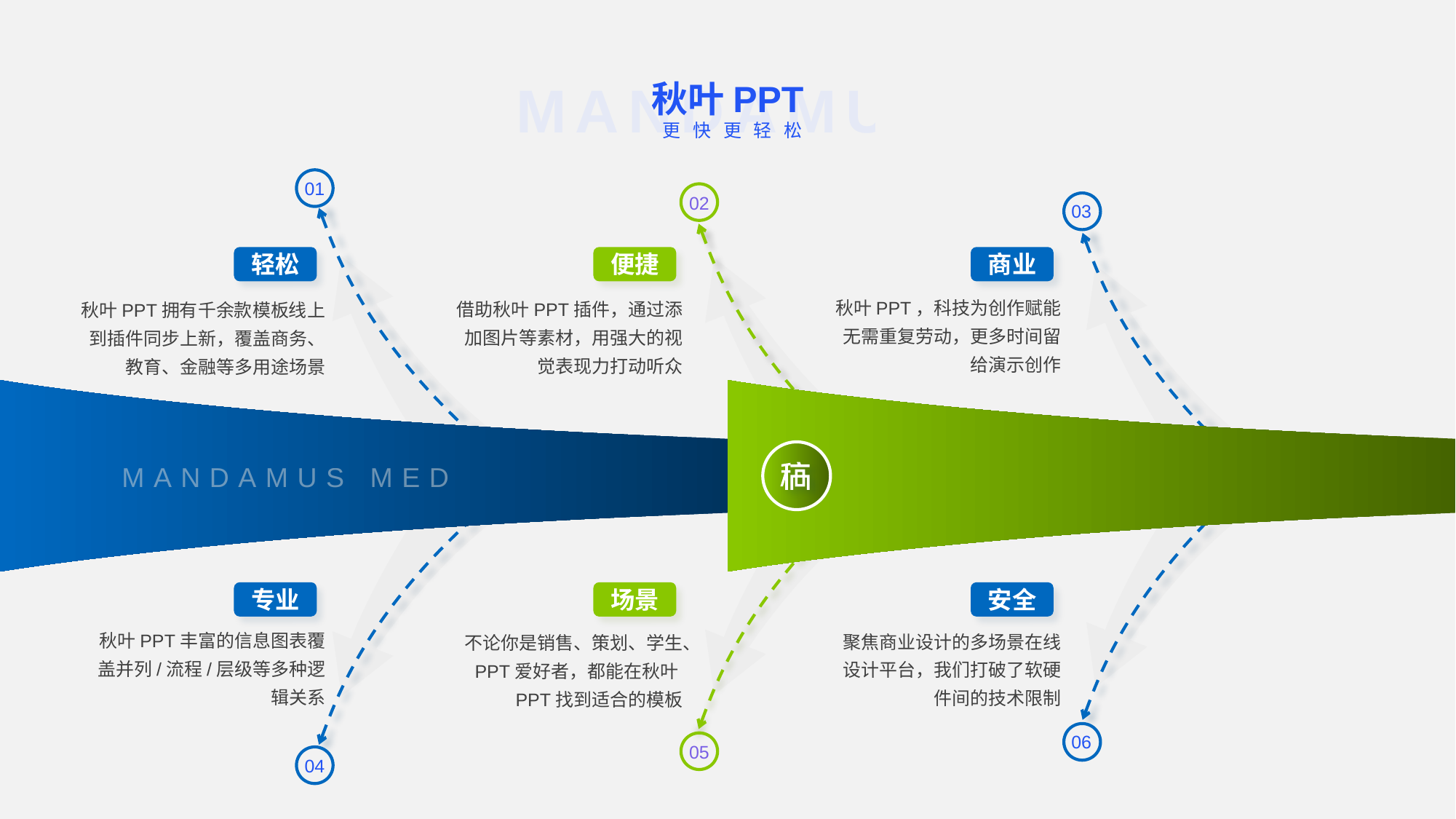

MANDAMUS
秋叶PPT
更快更轻松

01

02

03

轻松
便捷
商业

秋叶PPT，科技为创作赋能无需重复劳动，更多时间留给演示创作
借助秋叶PPT插件，通过添加图片等素材，用强大的视觉表现力打动听众
秋叶PPT拥有千余款模板线上到插件同步上新，覆盖商务、教育、金融等多用途场景

MANDAMUS MEDIOCREM

专业
场景
安全

秋叶PPT丰富的信息图表覆盖并列/流程/层级等多种逻辑关系
聚焦商业设计的多场景在线设计平台，我们打破了软硬件间的技术限制
不论你是销售、策划、学生、PPT爱好者，都能在秋叶PPT找到适合的模板

06

05

04